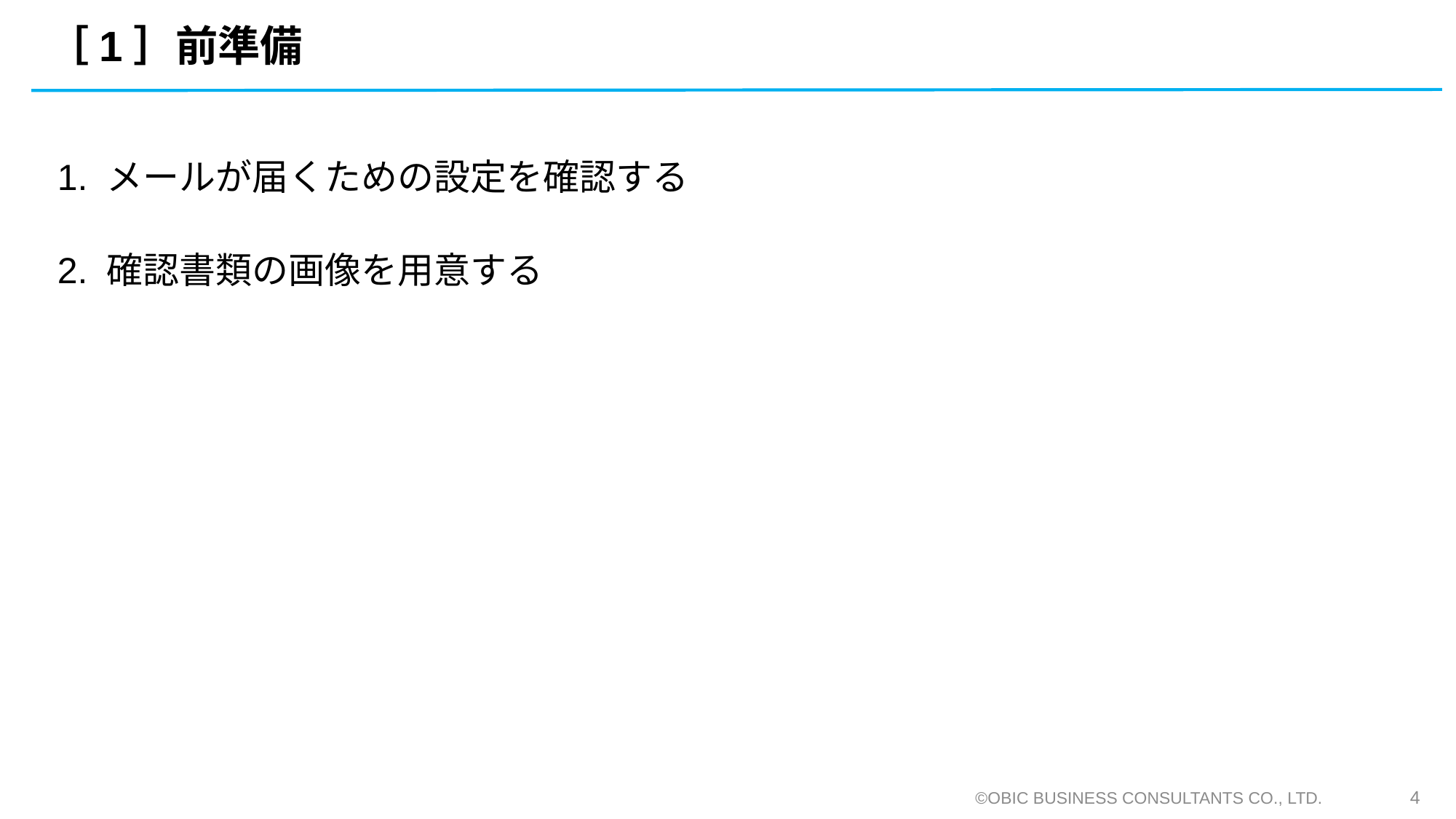

# ［1］前準備

1. メールが届くための設定を確認する
2. 確認書類の画像を用意する
©OBIC BUSINESS CONSULTANTS CO., LTD.
4